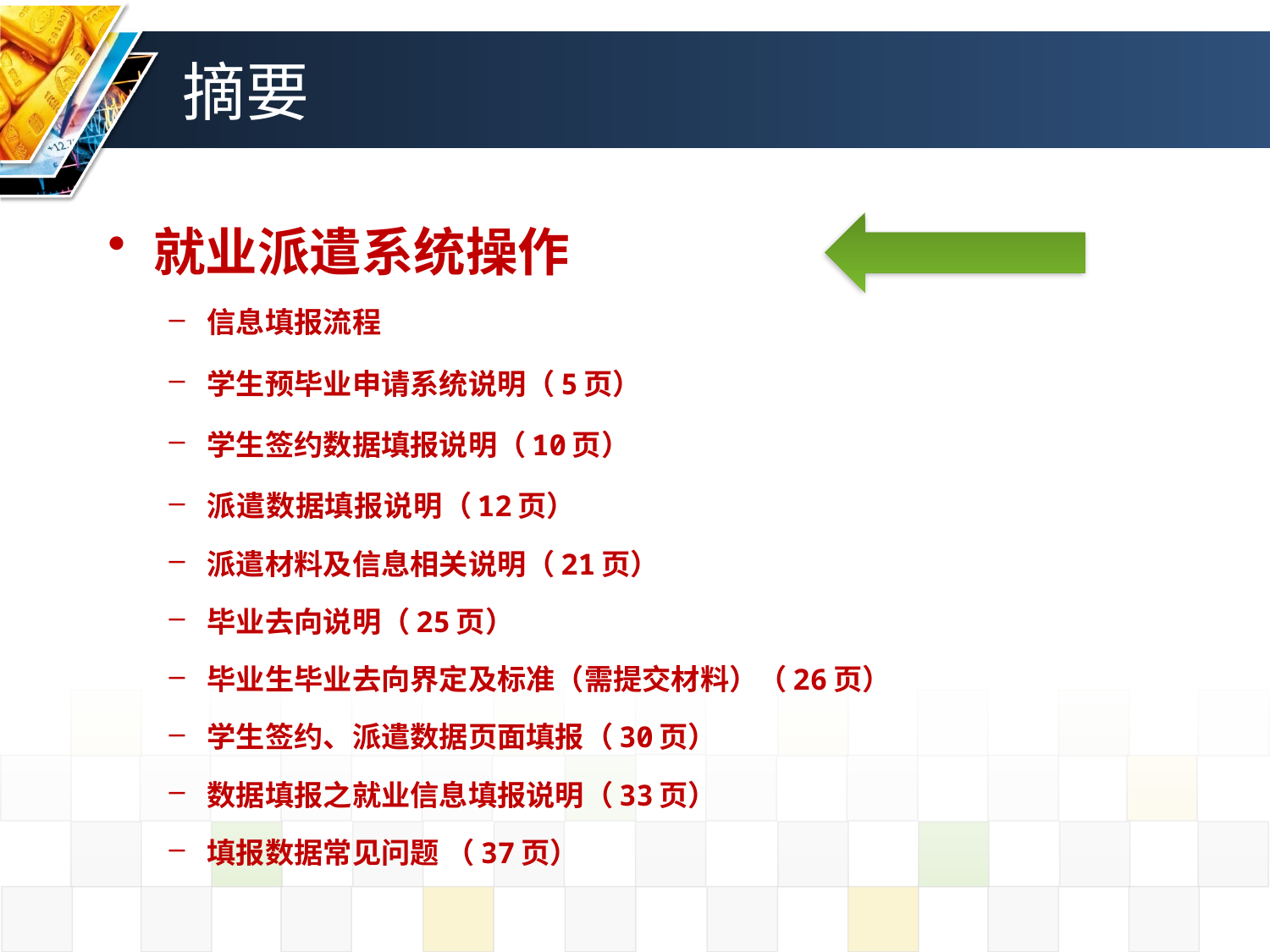

# 摘要

就业派遣系统操作
信息填报流程
学生预毕业申请系统说明（5页）
学生签约数据填报说明（10页）
派遣数据填报说明（12页）
派遣材料及信息相关说明（21页）
毕业去向说明（25页）
毕业生毕业去向界定及标准（需提交材料）（26页）
学生签约、派遣数据页面填报（30页）
数据填报之就业信息填报说明（33页）
填报数据常见问题 （37页）